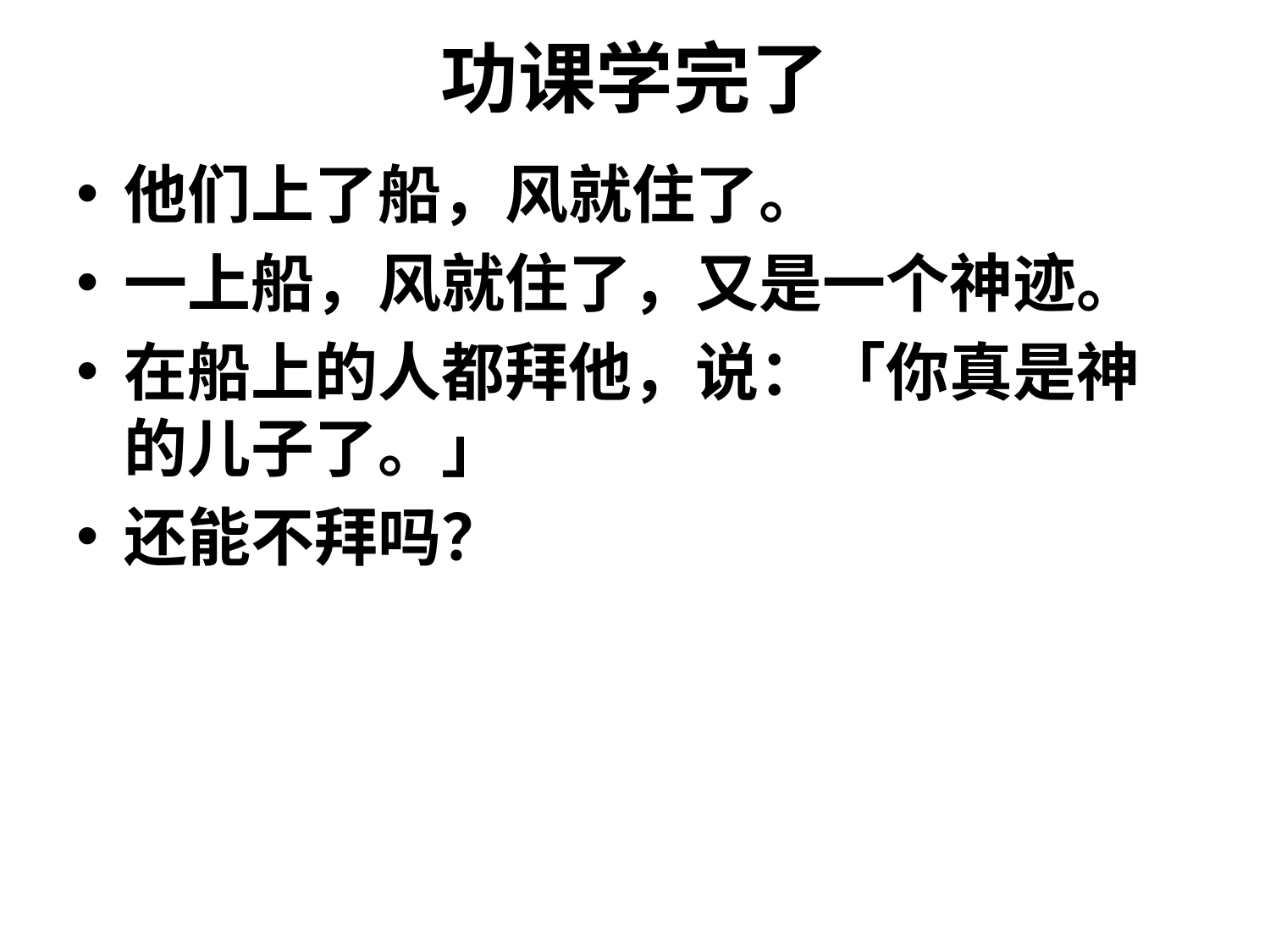

# 功课学完了
他们上了船，风就住了。
一上船，风就住了，又是一个神迹。
在船上的人都拜他，说：「你真是神的儿子了。」
还能不拜吗？